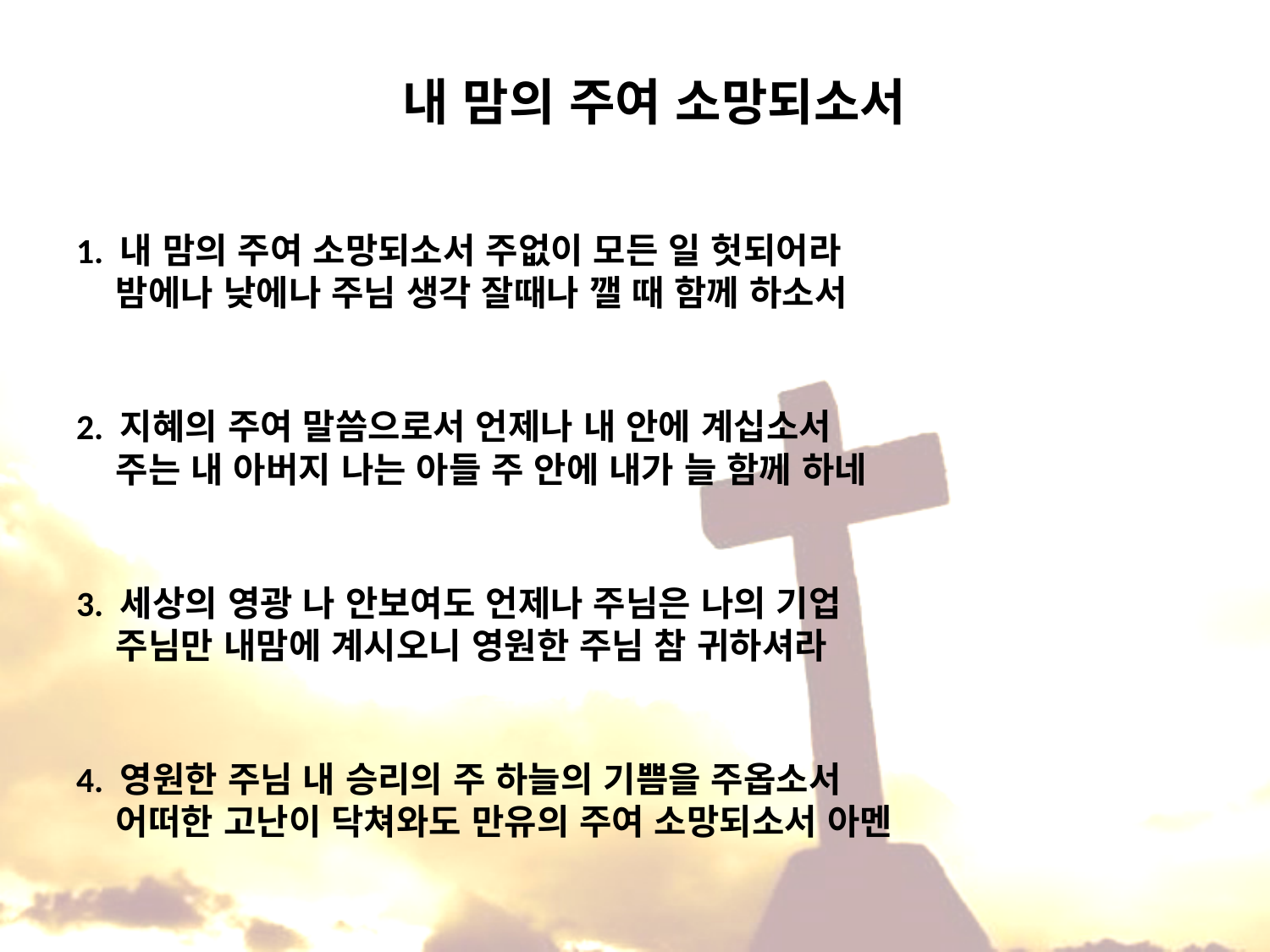

# 내 맘의 주여 소망되소서
1. 내 맘의 주여 소망되소서 주없이 모든 일 헛되어라
    밤에나 낮에나 주님 생각 잘때나 깰 때 함께 하소서
2. 지혜의 주여 말씀으로서 언제나 내 안에 계십소서
    주는 내 아버지 나는 아들 주 안에 내가 늘 함께 하네
3. 세상의 영광 나 안보여도 언제나 주님은 나의 기업
    주님만 내맘에 계시오니 영원한 주님 참 귀하셔라
4. 영원한 주님 내 승리의 주 하늘의 기쁨을 주옵소서
    어떠한 고난이 닥쳐와도 만유의 주여 소망되소서 아멘